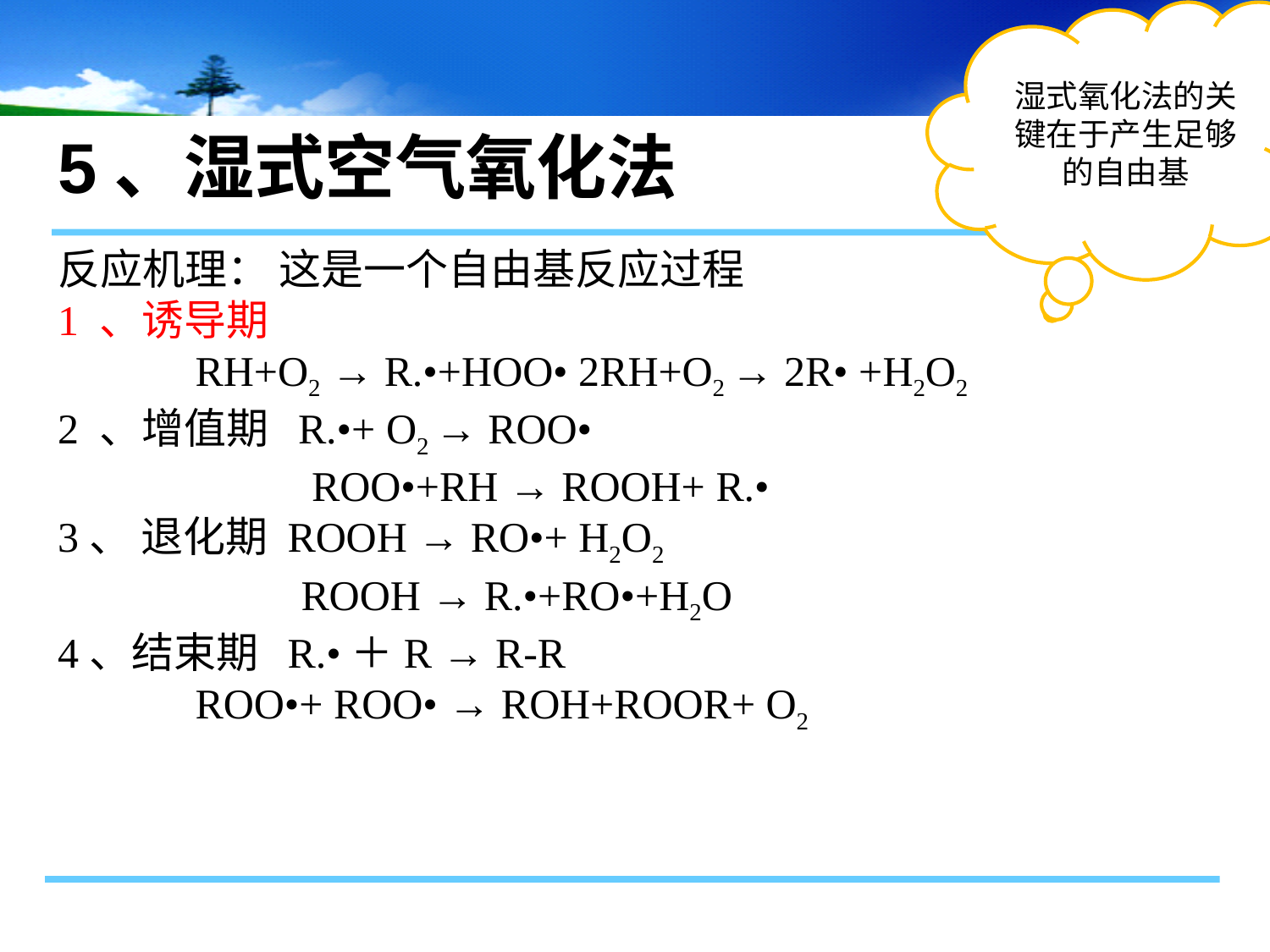

5、湿式空气氧化法
湿式氧化法的关键在于产生足够的自由基
反应机理： 这是一个自由基反应过程
1 、诱导期
             RH+O2 → R.•+HOO• 2RH+O2 → 2R• +H2O2
2 、增值期  R.•+ O2 → ROO•
                        ROO•+RH → ROOH+ R.•
3、 退化期 ROOH → RO•+ H2O2
                       ROOH → R.•+RO•+H2O
4、结束期  R.•＋R → R-R
             ROO•+ ROO• → ROH+ROOR+ O2